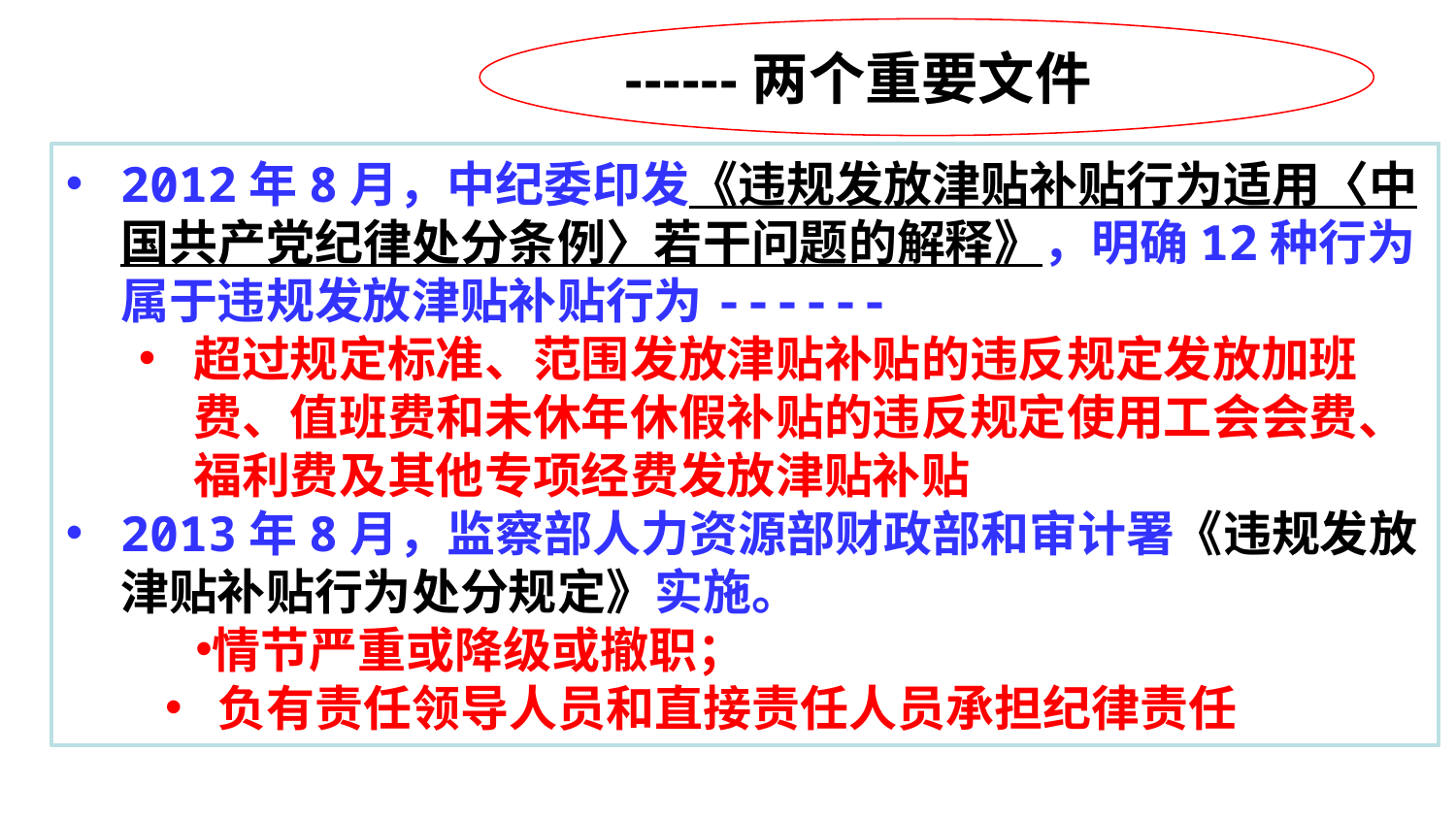

------两个重要文件
2012年8月，中纪委印发《违规发放津贴补贴行为适用〈中国共产党纪律处分条例〉若干问题的解释》，明确12种行为属于违规发放津贴补贴行为------
超过规定标准、范围发放津贴补贴的违反规定发放加班费、值班费和未休年休假补贴的违反规定使用工会会费、福利费及其他专项经费发放津贴补贴
2013年8月，监察部人力资源部财政部和审计署《违规发放津贴补贴行为处分规定》实施。
情节严重或降级或撤职；
 负有责任领导人员和直接责任人员承担纪律责任